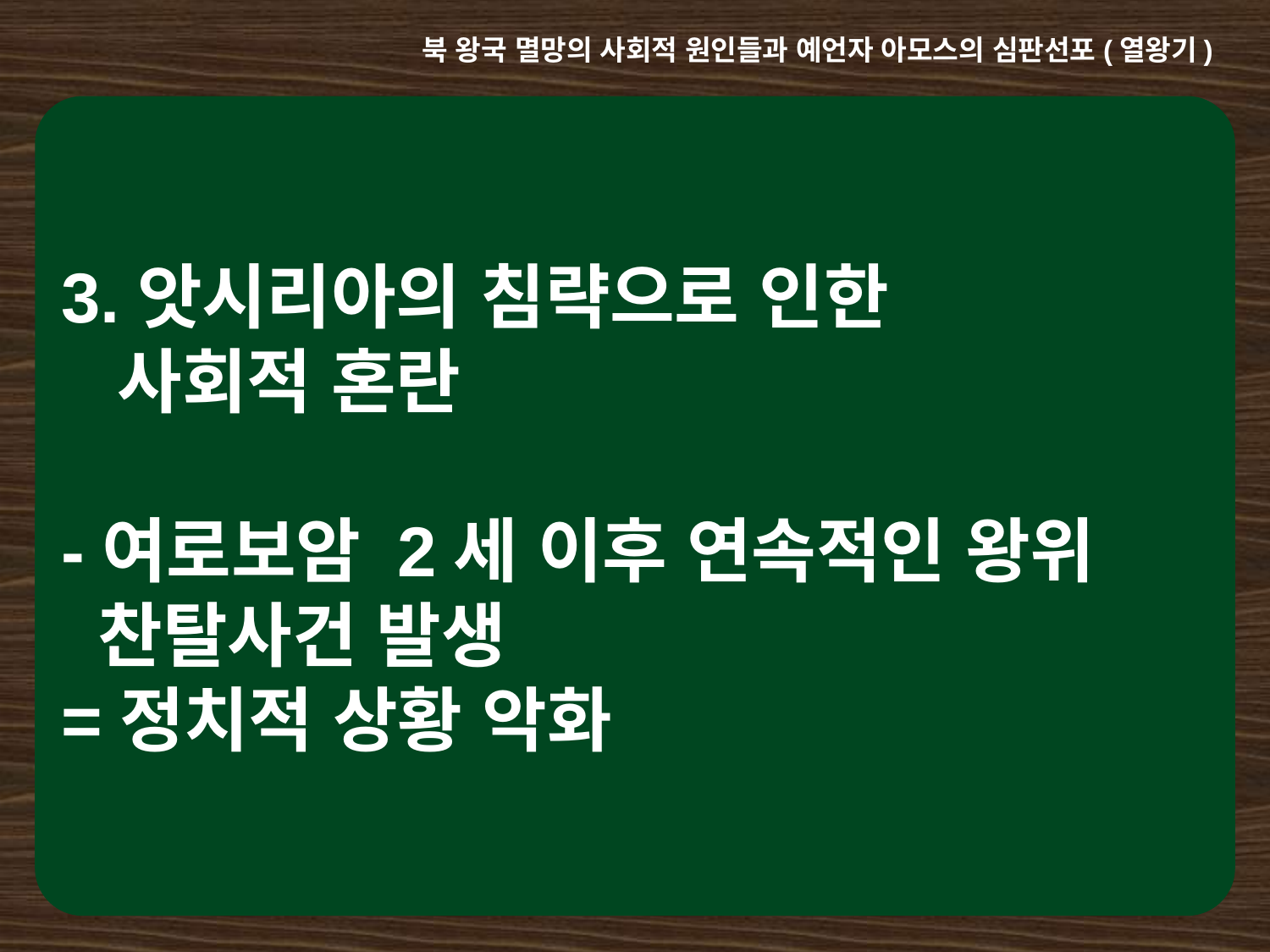

북 왕국 멸망의 사회적 원인들과 예언자 아모스의 심판선포(열왕기)
3.앗시리아의 침략으로 인한
  사회적 혼란

-여로보암 2세 이후 연속적인 왕위
 찬탈사건 발생
=정치적 상황 악화